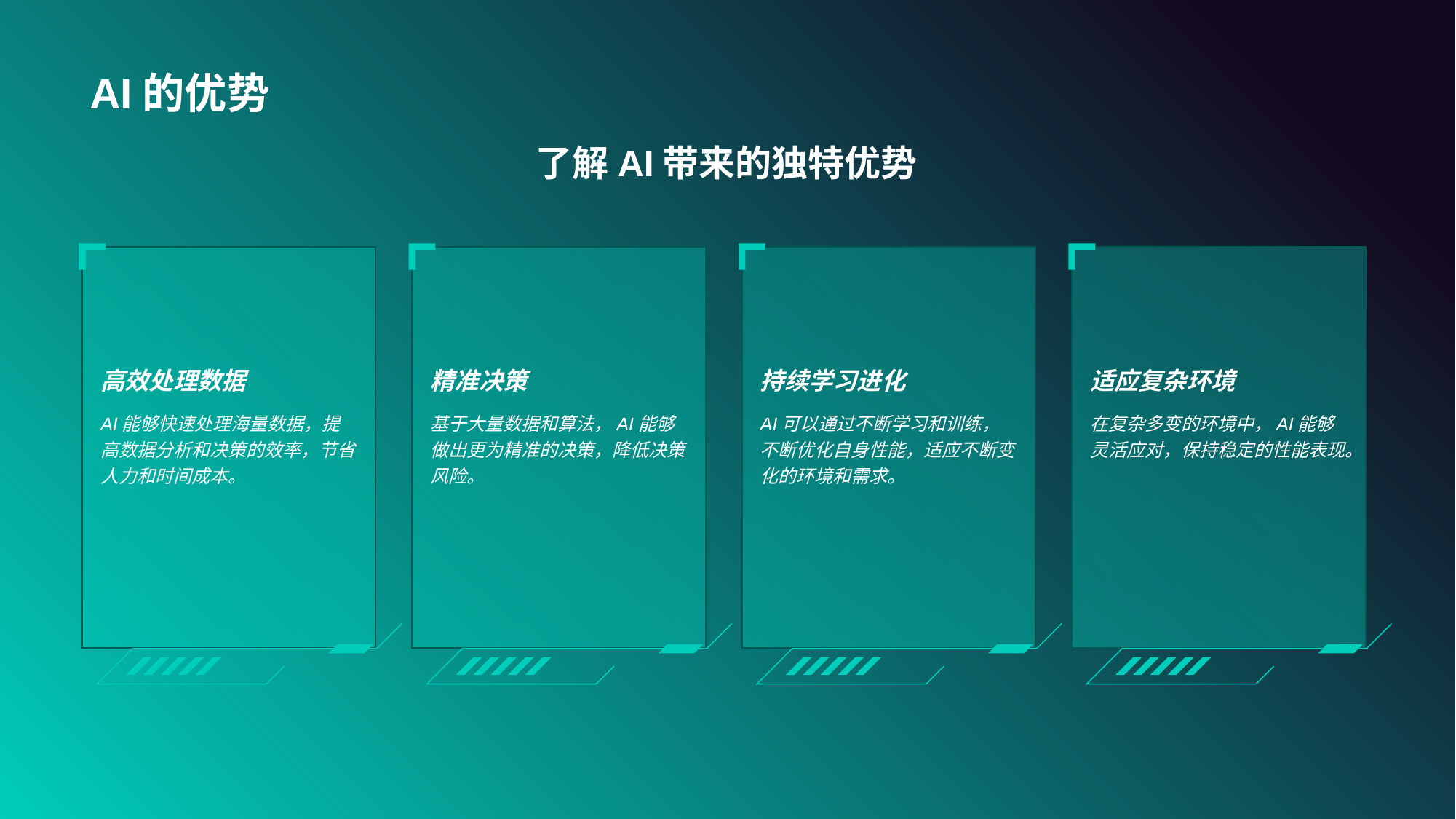

# AI的优势
了解AI带来的独特优势

高效处理数据
AI能够快速处理海量数据，提高数据分析和决策的效率，节省人力和时间成本。

精准决策
基于大量数据和算法，AI能够做出更为精准的决策，降低决策风险。

持续学习进化
AI可以通过不断学习和训练，不断优化自身性能，适应不断变化的环境和需求。

适应复杂环境
在复杂多变的环境中，AI能够灵活应对，保持稳定的性能表现。